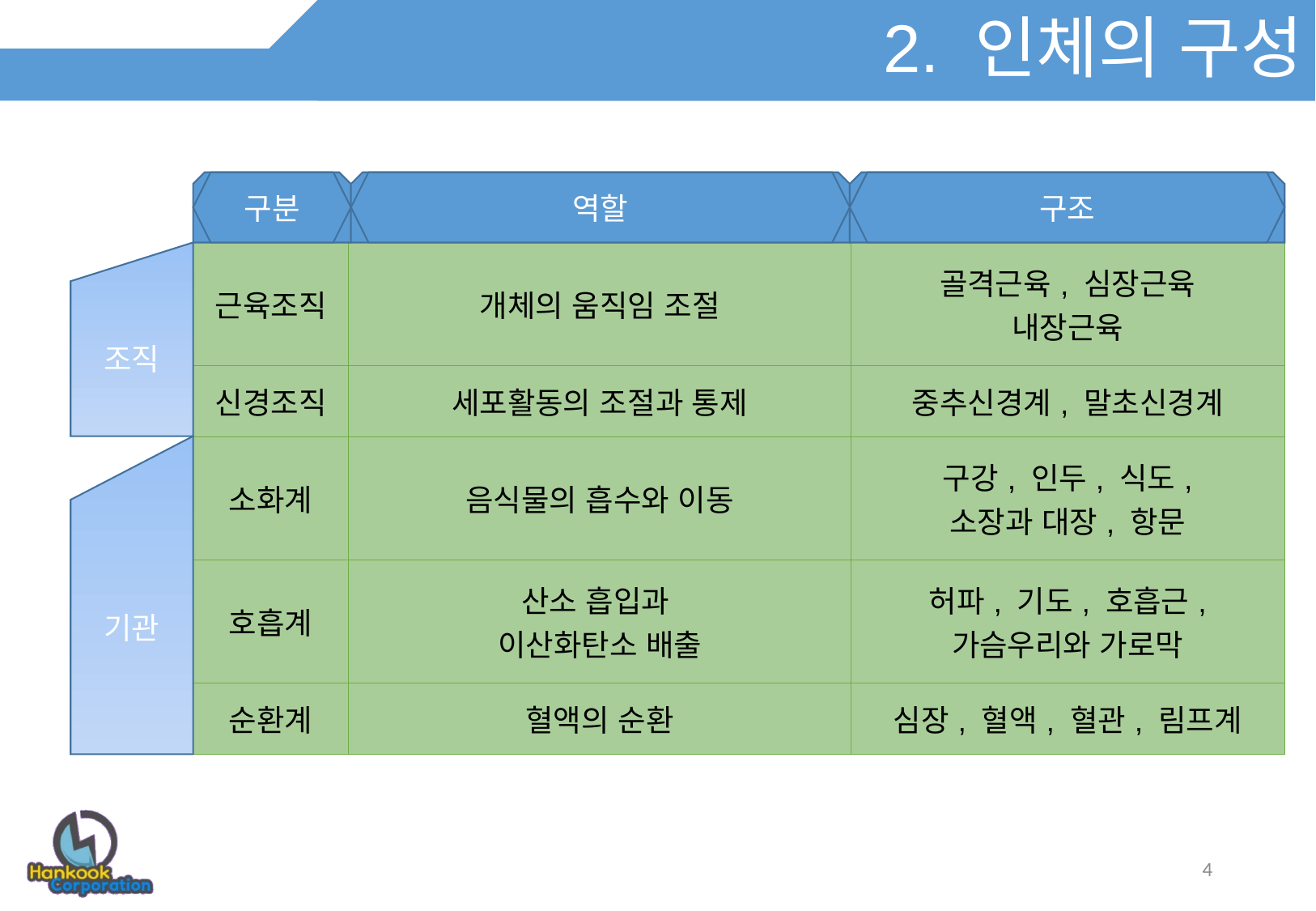

# 2. 인체의 구성
구분

역할

구조

조직
| 근육조직 | 개체의 움직임 조절 | 골격근육, 심장근육 내장근육 |
| --- | --- | --- |
| 신경조직 | 세포활동의 조절과 통제 | 중추신경계, 말초신경계 |
| 소화계 | 음식물의 흡수와 이동 | 구강, 인두, 식도, 소장과 대장, 항문 |
| 호흡계 | 산소 흡입과 이산화탄소 배출 | 허파, 기도, 호흡근, 가슴우리와 가로막 |
| 순환계 | 혈액의 순환 | 심장, 혈액, 혈관, 림프계 |
기관
4